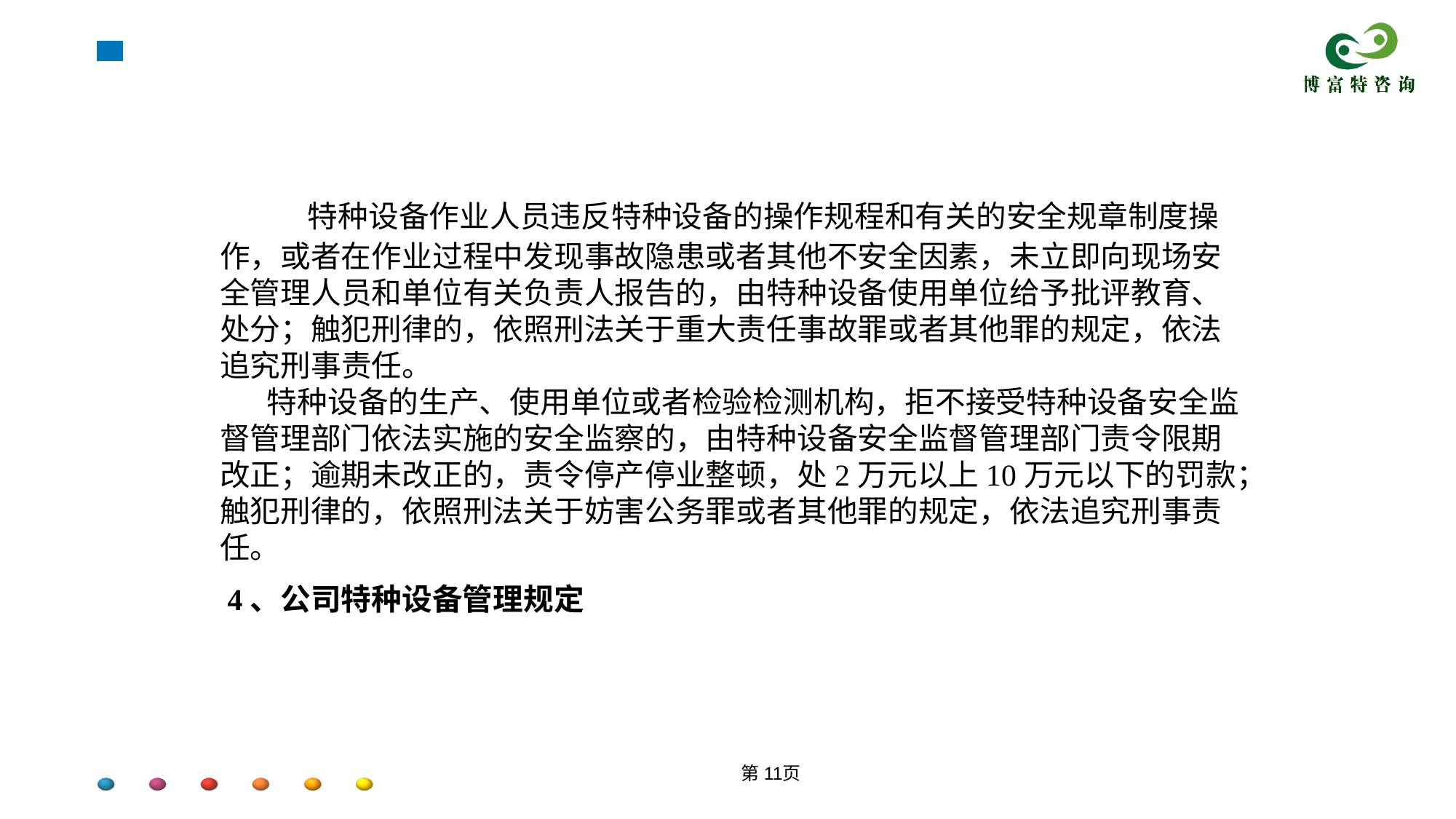

特种设备作业人员违反特种设备的操作规程和有关的安全规章制度操作，或者在作业过程中发现事故隐患或者其他不安全因素，未立即向现场安全管理人员和单位有关负责人报告的，由特种设备使用单位给予批评教育、处分；触犯刑律的，依照刑法关于重大责任事故罪或者其他罪的规定，依法追究刑事责任。
       特种设备的生产、使用单位或者检验检测机构，拒不接受特种设备安全监督管理部门依法实施的安全监察的，由特种设备安全监督管理部门责令限期改正；逾期未改正的，责令停产停业整顿，处2万元以上10万元以下的罚款；触犯刑律的，依照刑法关于妨害公务罪或者其他罪的规定，依法追究刑事责任。
 4、公司特种设备管理规定